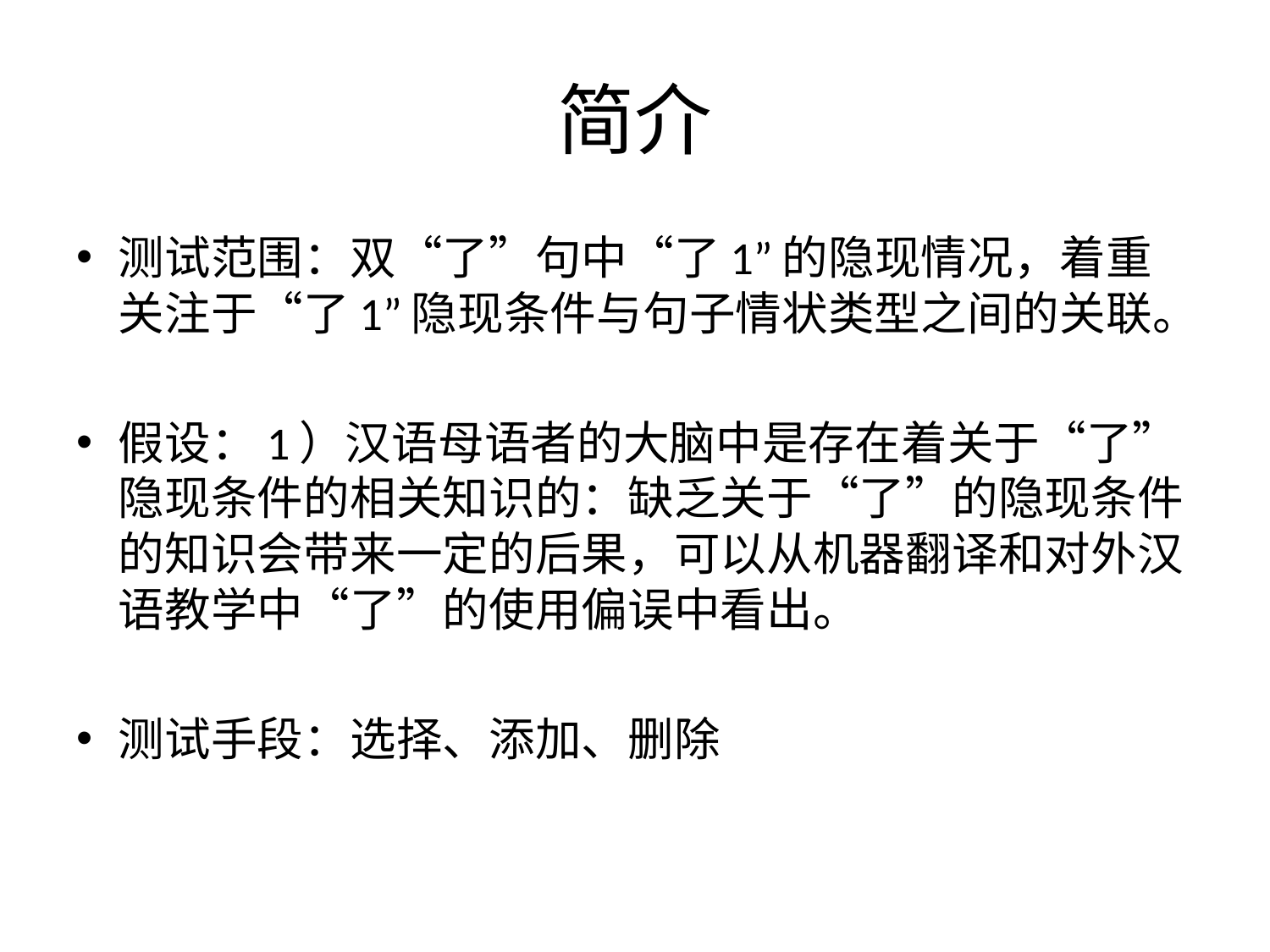

# 简介
测试范围：双“了”句中“了1”的隐现情况，着重关注于“了1”隐现条件与句子情状类型之间的关联。

假设：1）汉语母语者的大脑中是存在着关于“了”隐现条件的相关知识的：缺乏关于“了”的隐现条件的知识会带来一定的后果，可以从机器翻译和对外汉语教学中“了”的使用偏误中看出。

测试手段：选择、添加、删除